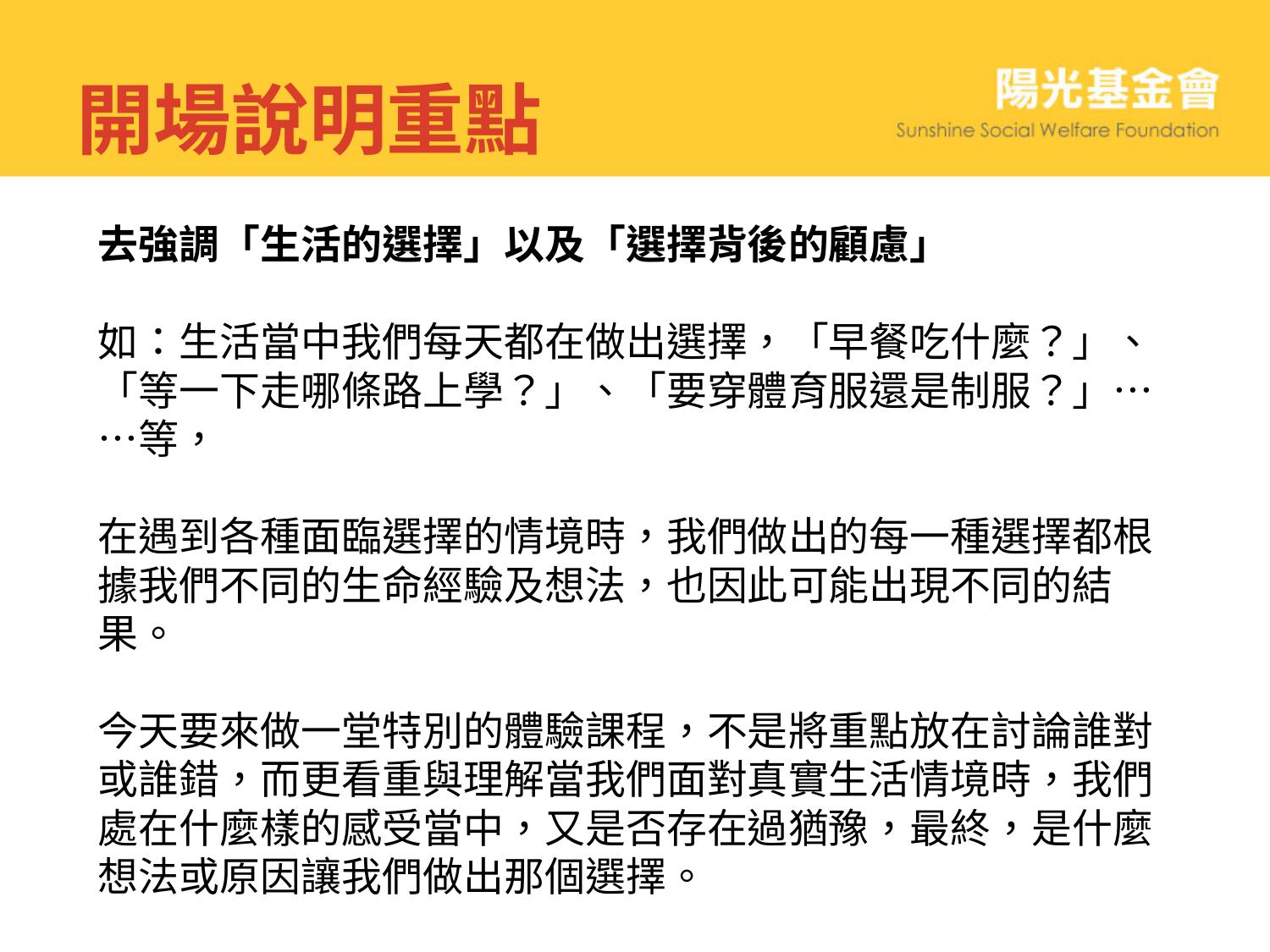

# 開場說明重點
去強調「生活的選擇」以及「選擇背後的顧慮」

如：生活當中我們每天都在做出選擇，「早餐吃什麼？」、「等一下走哪條路上學？」、「要穿體育服還是制服？」……等，

在遇到各種面臨選擇的情境時，我們做出的每一種選擇都根據我們不同的生命經驗及想法，也因此可能出現不同的結果。

今天要來做一堂特別的體驗課程，不是將重點放在討論誰對或誰錯，而更看重與理解當我們面對真實生活情境時，我們處在什麼樣的感受當中，又是否存在過猶豫，最終，是什麼想法或原因讓我們做出那個選擇。